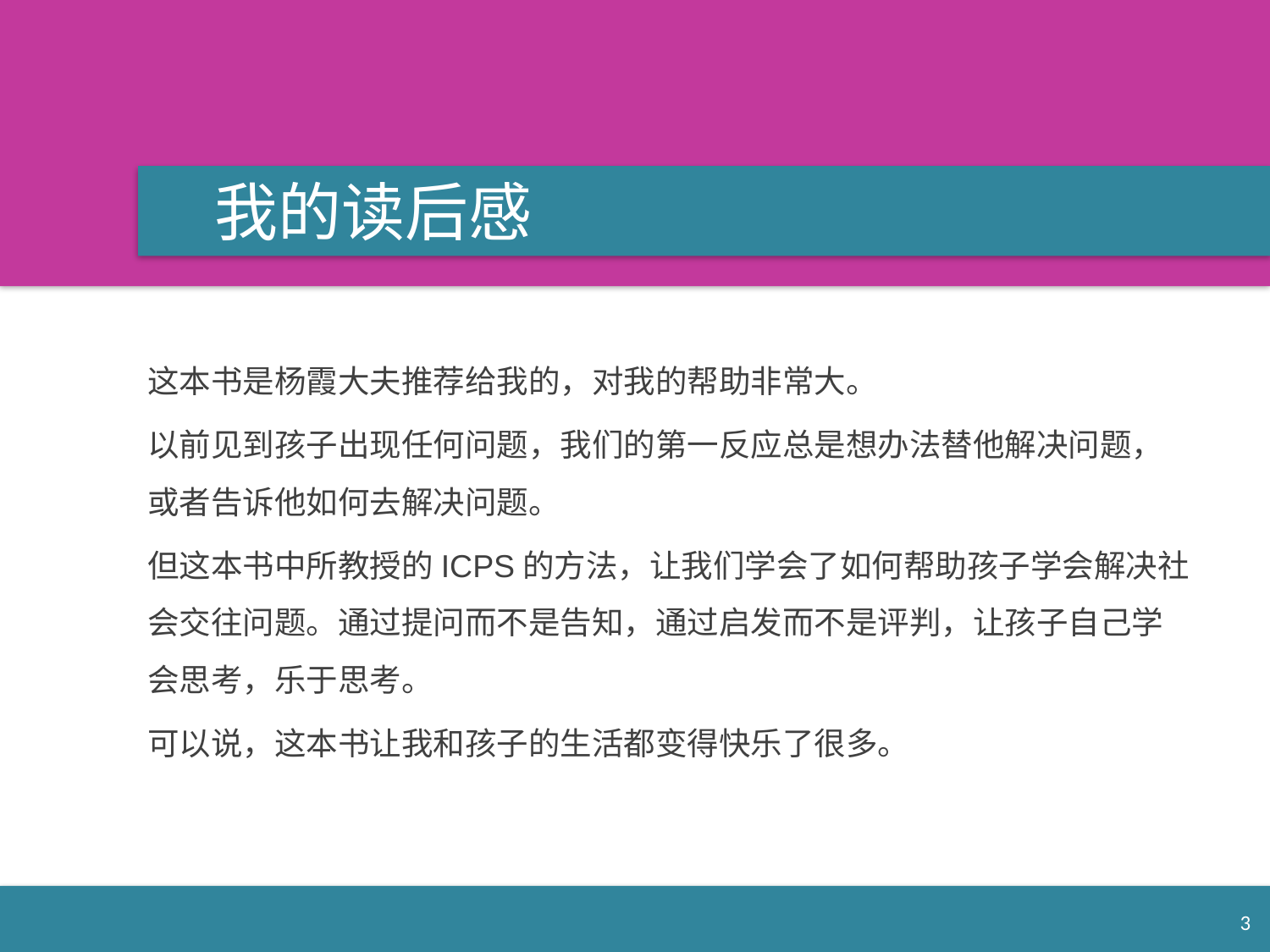

# 我的读后感
这本书是杨霞大夫推荐给我的，对我的帮助非常大。
以前见到孩子出现任何问题，我们的第一反应总是想办法替他解决问题，或者告诉他如何去解决问题。
但这本书中所教授的ICPS的方法，让我们学会了如何帮助孩子学会解决社会交往问题。通过提问而不是告知，通过启发而不是评判，让孩子自己学会思考，乐于思考。
可以说，这本书让我和孩子的生活都变得快乐了很多。